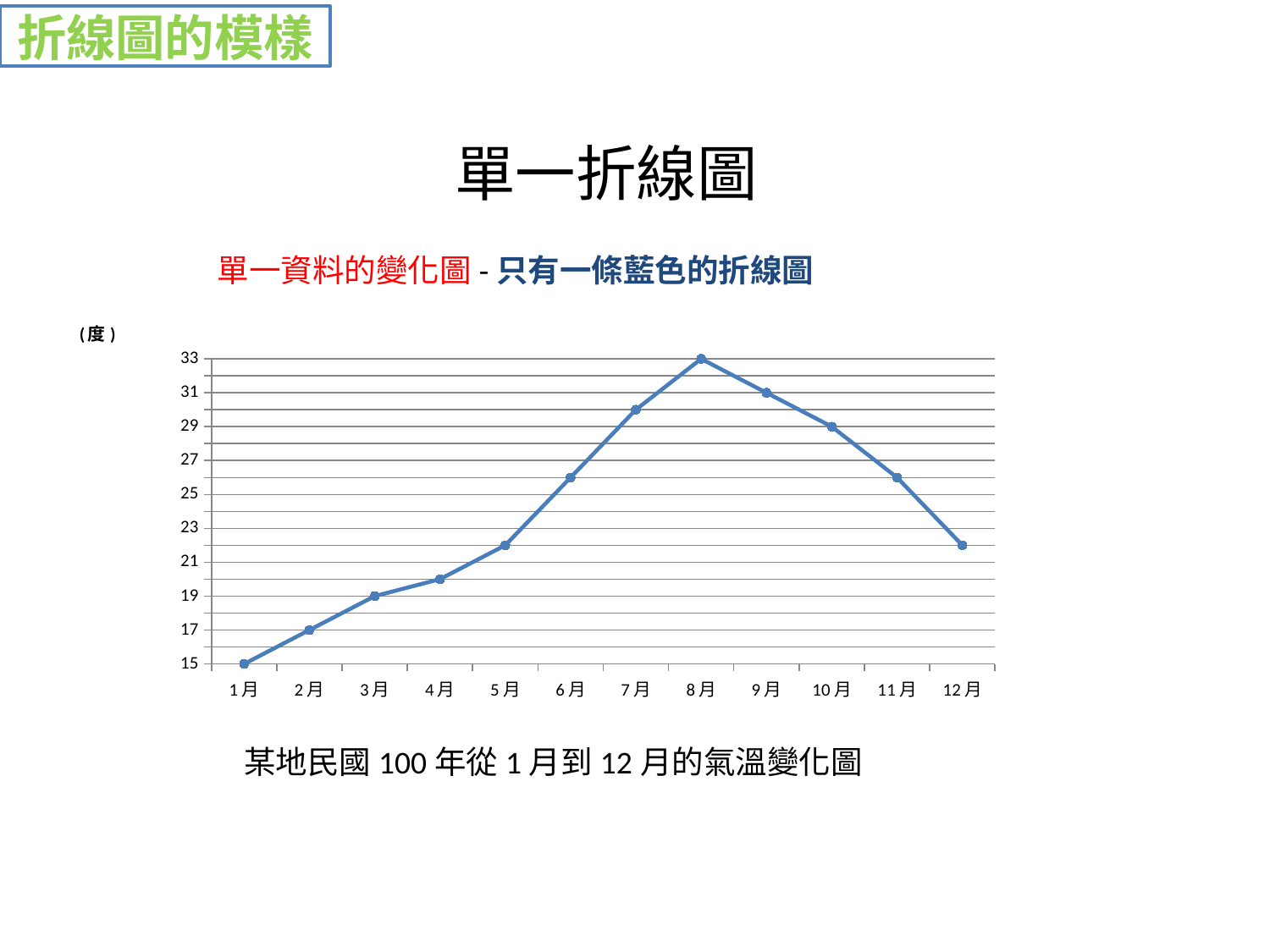

折線圖的模樣
# 單一折線圖
單一資料的變化圖-只有一條藍色的折線圖

### Chart

| Category |  |
|---|---|
| 1月 | 15.0 |
| 2月 | 17.0 |
| 3月 | 19.0 |
| 4月 | 20.0 |
| 5月 | 22.0 |
| 6月 | 26.0 |
| 7月 | 30.0 |
| 8月 | 33.0 |
| 9月 | 31.0 |
| 10月 | 29.0 |
| 11月 | 26.0 |
| 12月 | 22.0 |
某地民國100年從1月到12月的氣溫變化圖